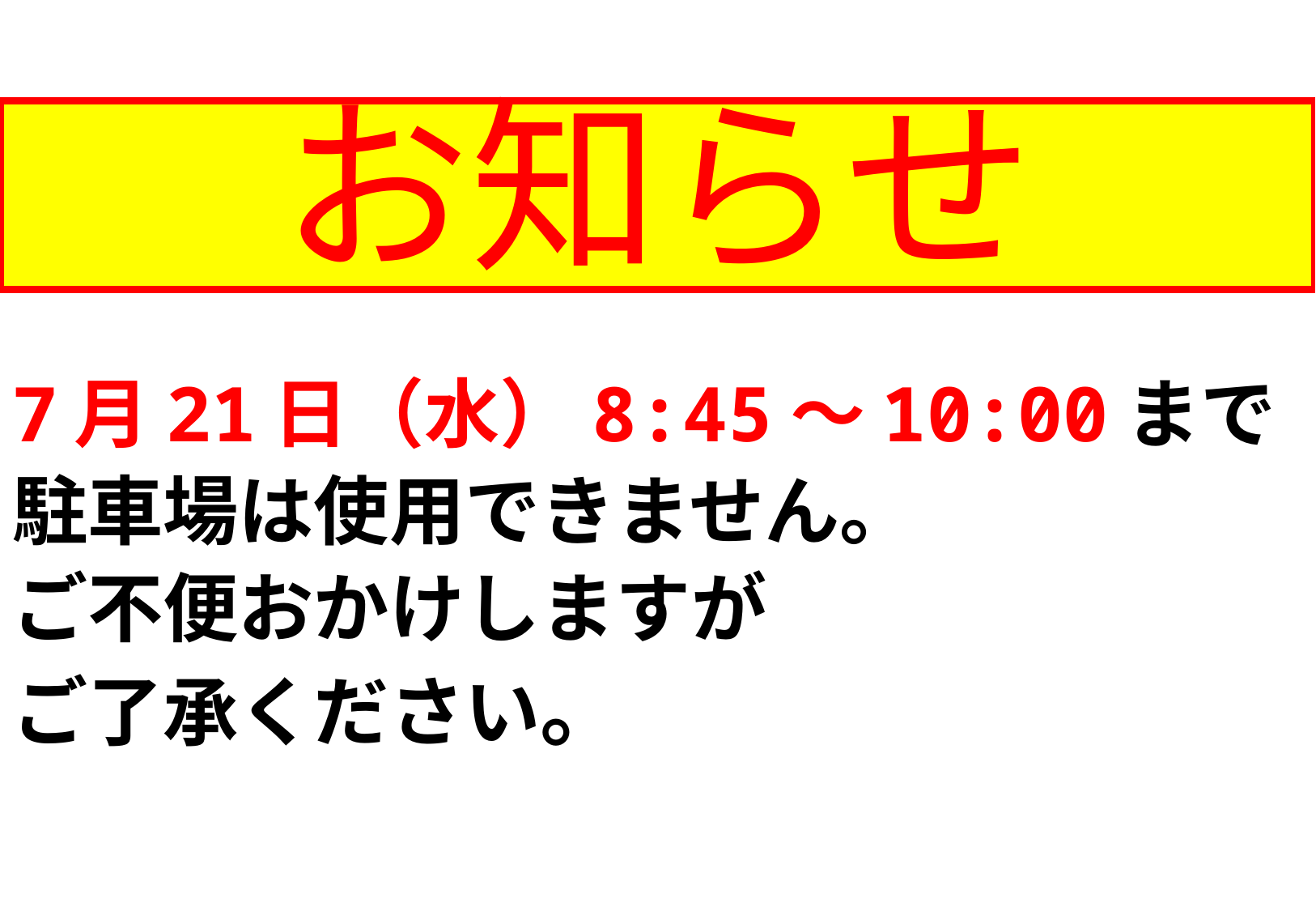

# お知らせ

7月21日（水）8:45～10:00まで
駐車場は使用できません。
ご不便おかけしますが
ご了承ください。